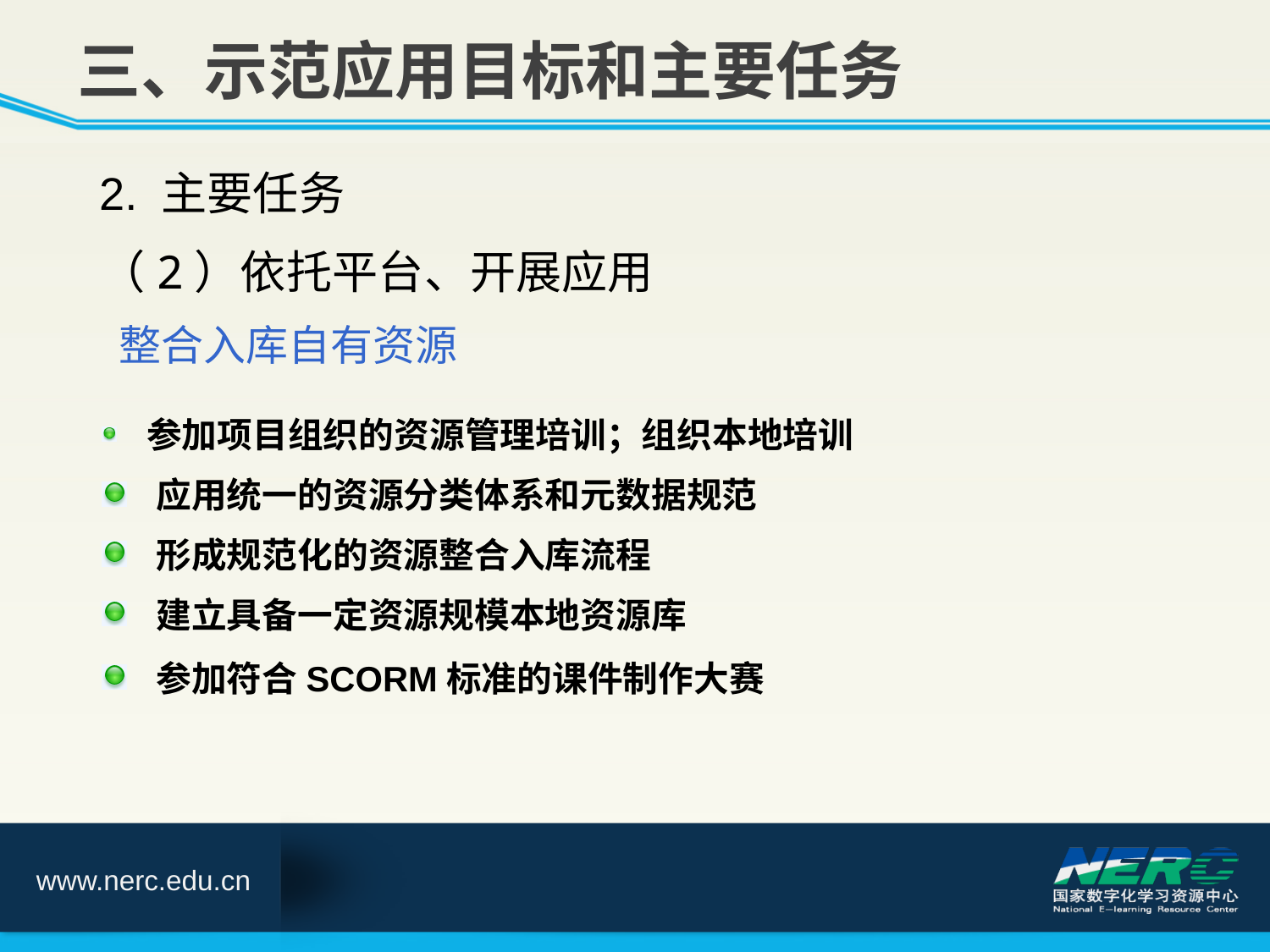

三、示范应用目标和主要任务
2. 主要任务
（2）依托平台、开展应用
 整合入库自有资源
 参加项目组织的资源管理培训；组织本地培训
  应用统一的资源分类体系和元数据规范
  形成规范化的资源整合入库流程
  建立具备一定资源规模本地资源库
  参加符合SCORM标准的课件制作大赛